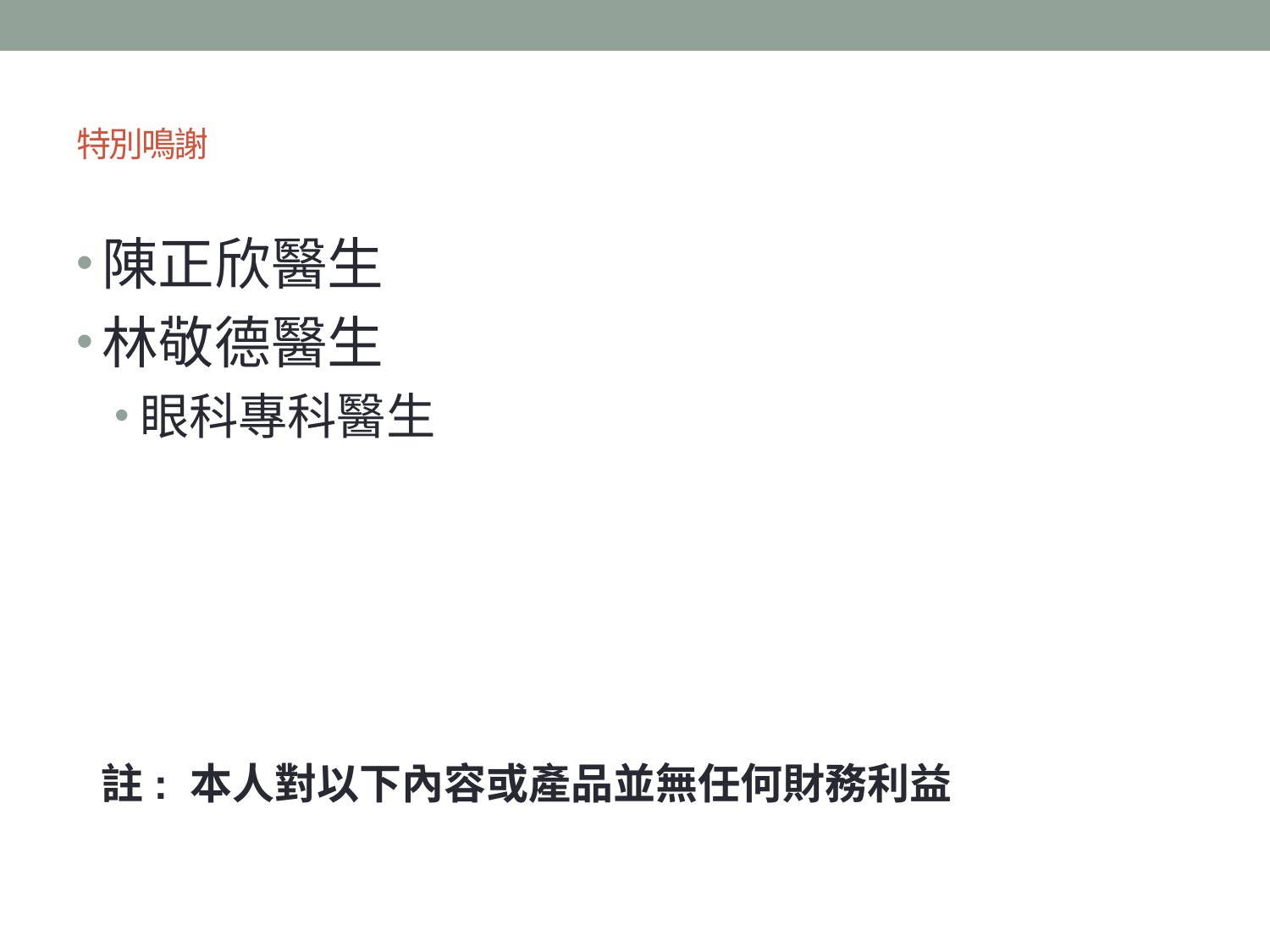

# 特別鳴謝
陳正欣醫生
林敬德醫生
眼科專科醫生

註: 本人對以下內容或產品並無任何財務利益